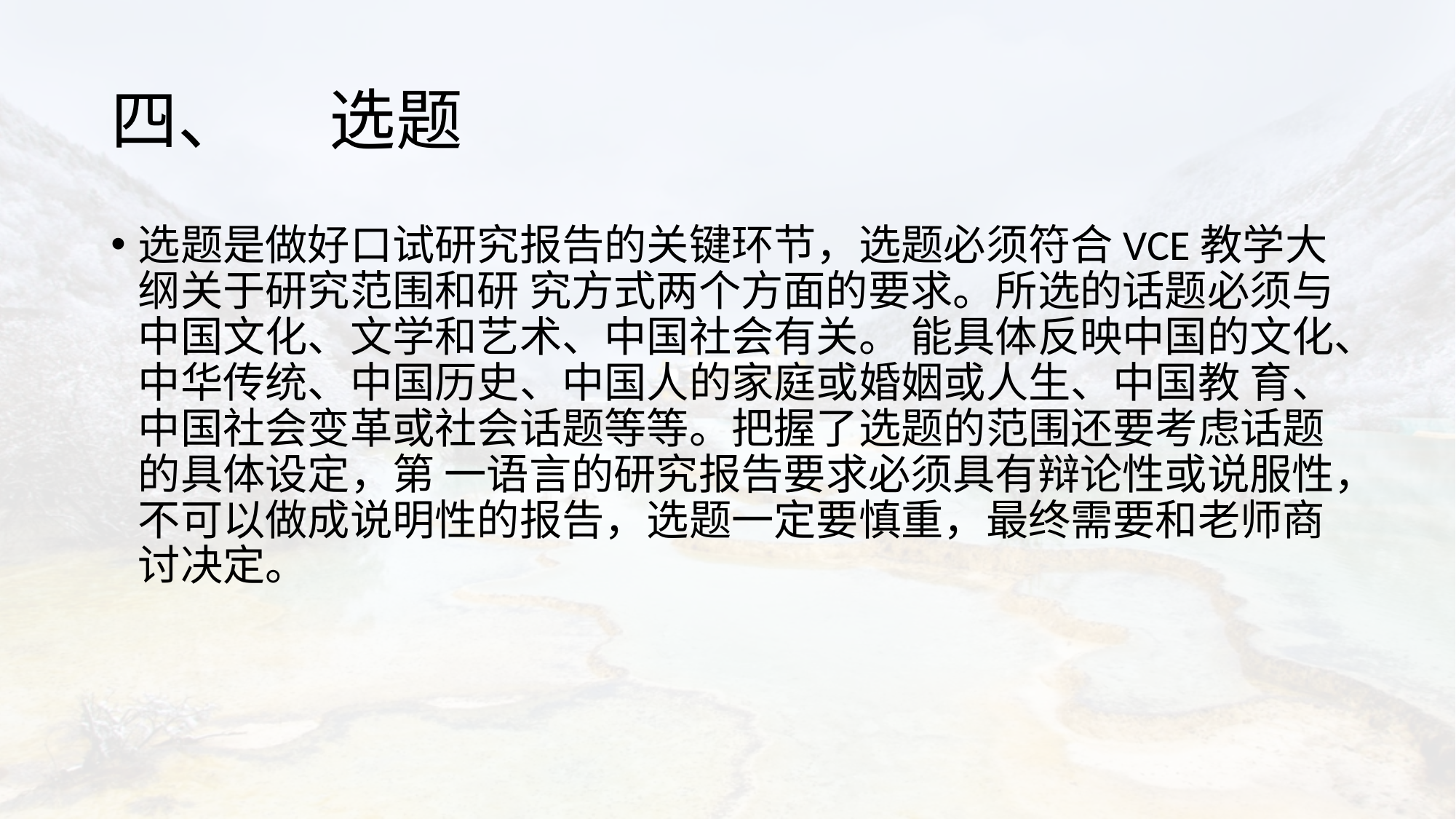

# 四、	选题
选题是做好口试研究报告的关键环节，选题必须符合VCE教学大纲关于研究范围和研 究方式两个方面的要求。所选的话题必须与中国文化、文学和艺术、中国社会有关。 能具体反映中国的文化、中华传统、中国历史、中国人的家庭或婚姻或人生、中国教 育、中国社会变革或社会话题等等。把握了选题的范围还要考虑话题的具体设定，第 一语言的研究报告要求必须具有辩论性或说服性，不可以做成说明性的报告，选题一定要慎重，最终需要和老师商讨决定。